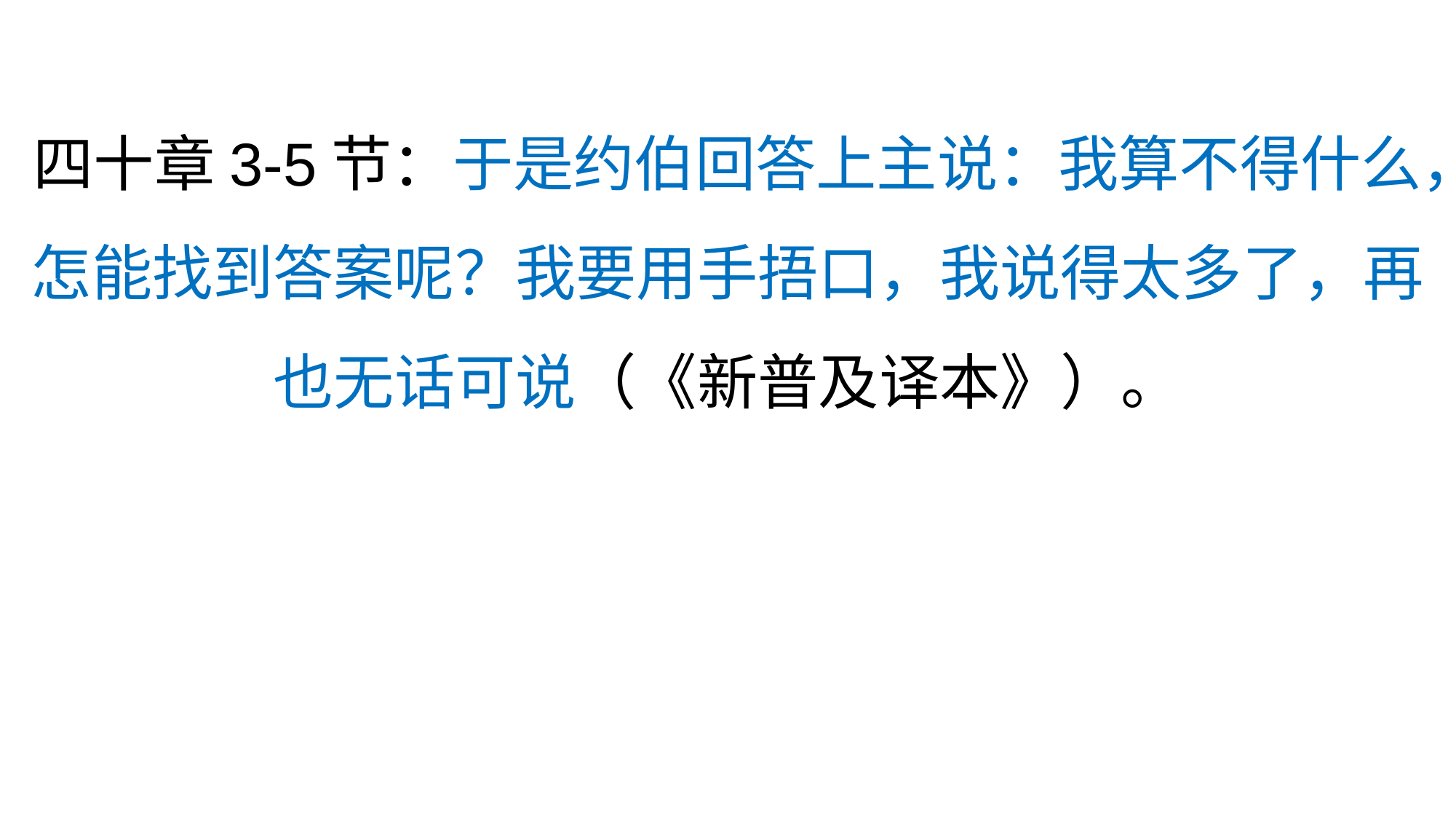

#
四十章3-5节：于是约伯回答上主说：我算不得什么，怎能找到答案呢？我要用手捂口，我说得太多了，再也无话可说（《新普及译本》）。